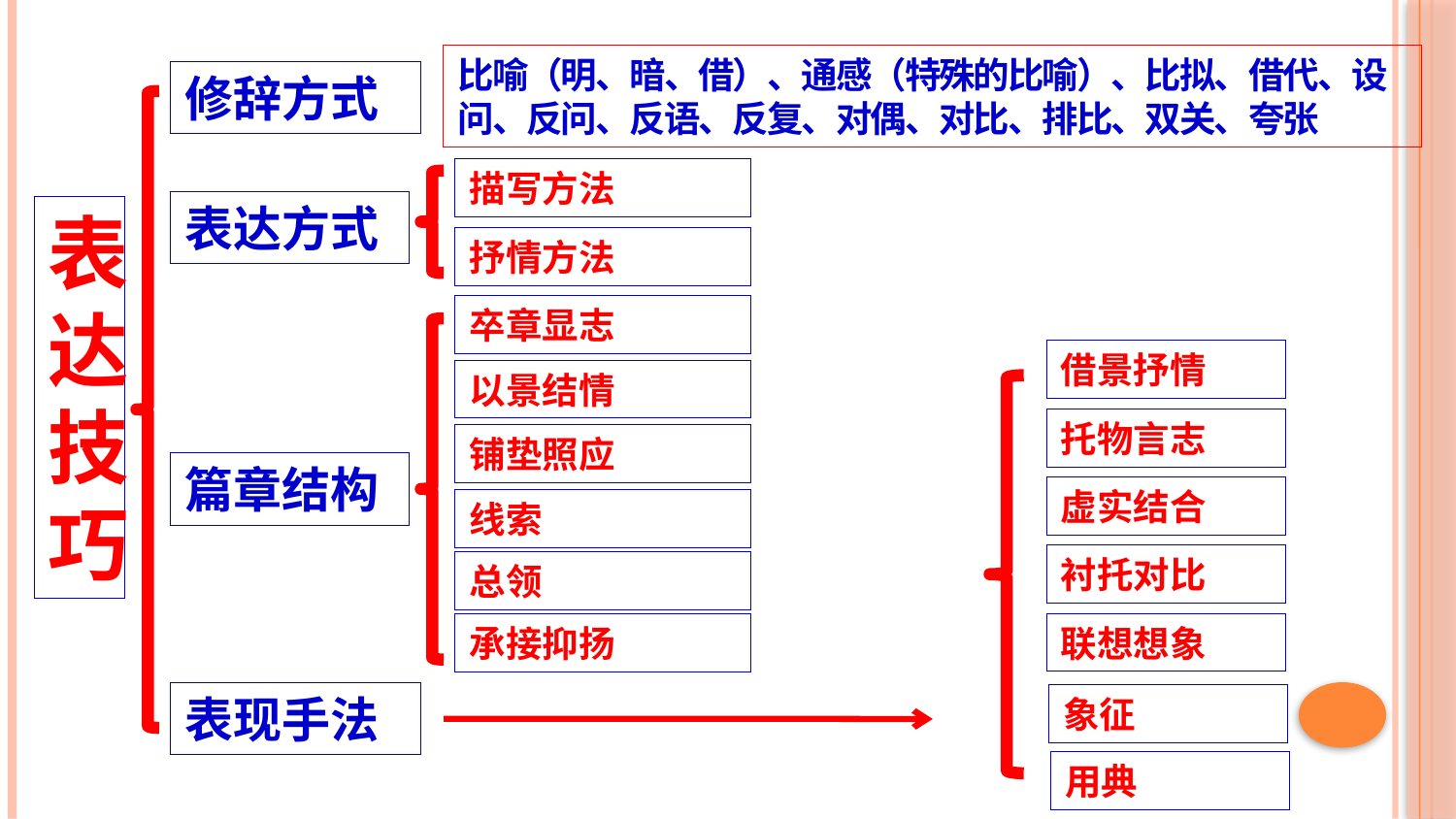

比喻（明、暗、借）、通感（特殊的比喻）、比拟、借代、设问、反问、反语、反复、对偶、对比、排比、双关、夸张
修辞方式

描写方法

表达方式
表达技巧
抒情方法
卒章显志

借景抒情
以景结情

托物言志
铺垫照应
篇章结构
虚实结合
线索
衬托对比
总领
联想想象
承接抑扬
表现手法
象征
用典